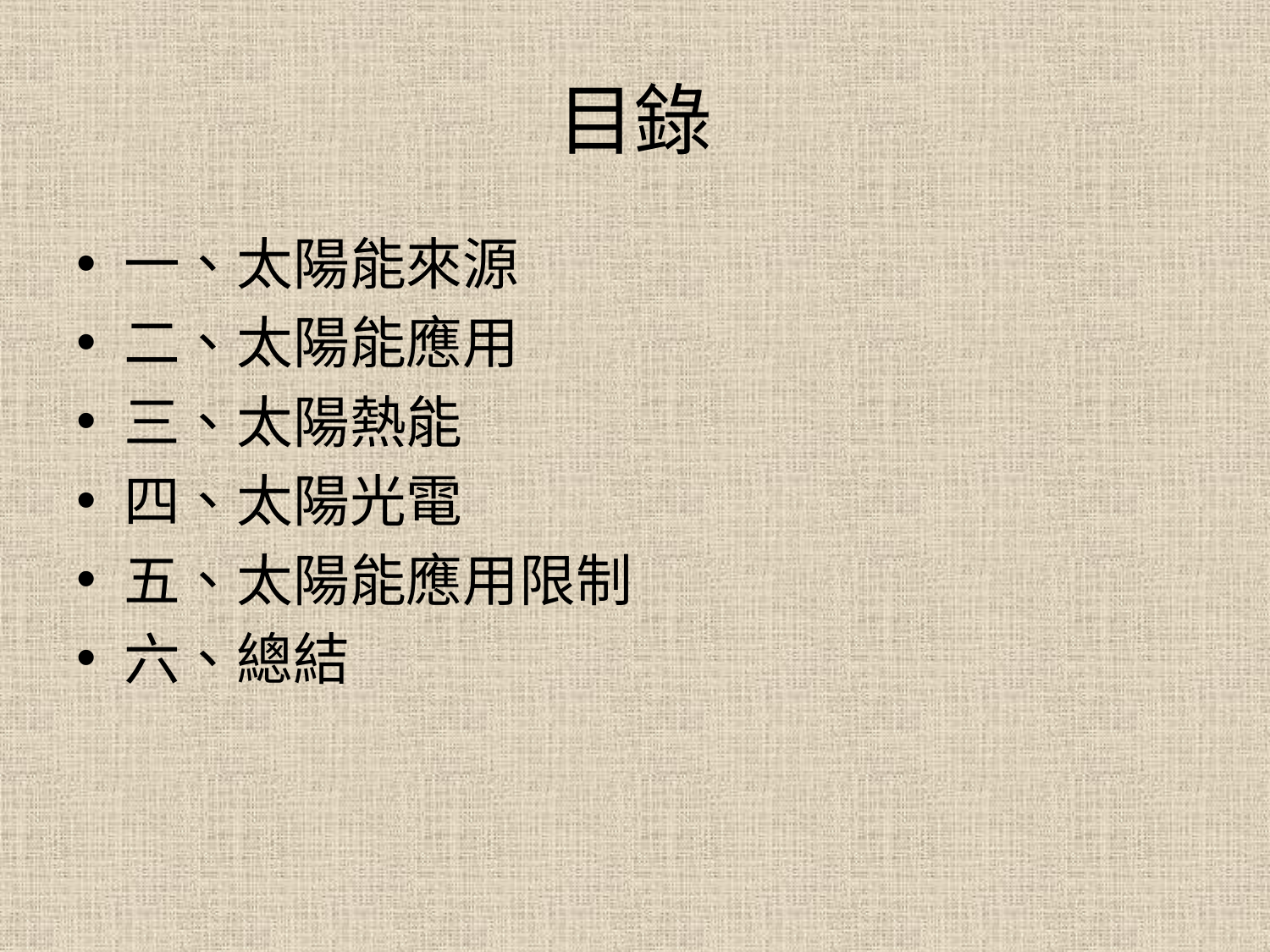

# 目錄
一、太陽能來源
二、太陽能應用
三、太陽熱能
四、太陽光電
五、太陽能應用限制
六、總結